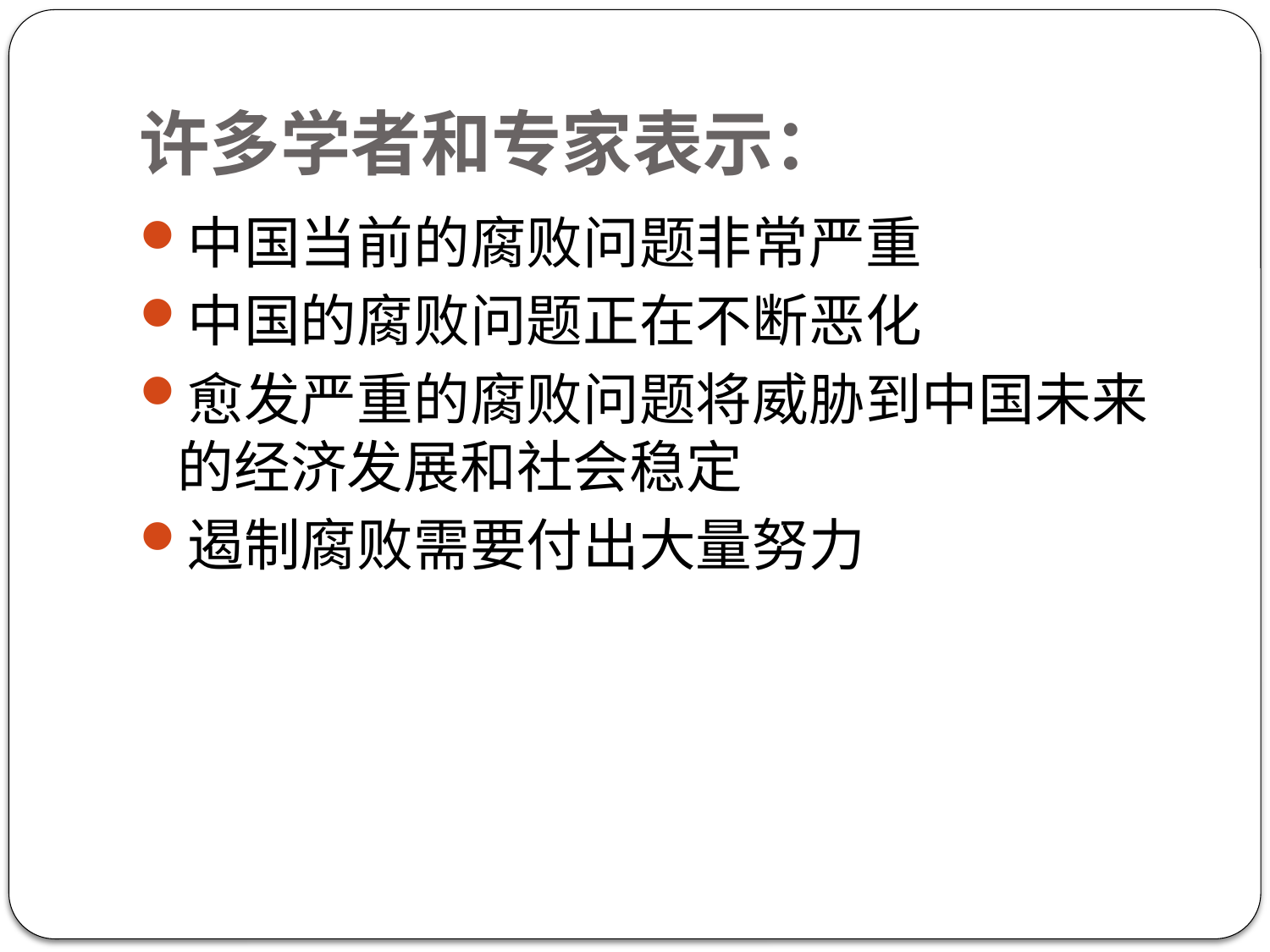

# 许多学者和专家表示：
中国当前的腐败问题非常严重
中国的腐败问题正在不断恶化
愈发严重的腐败问题将威胁到中国未来的经济发展和社会稳定
遏制腐败需要付出大量努力